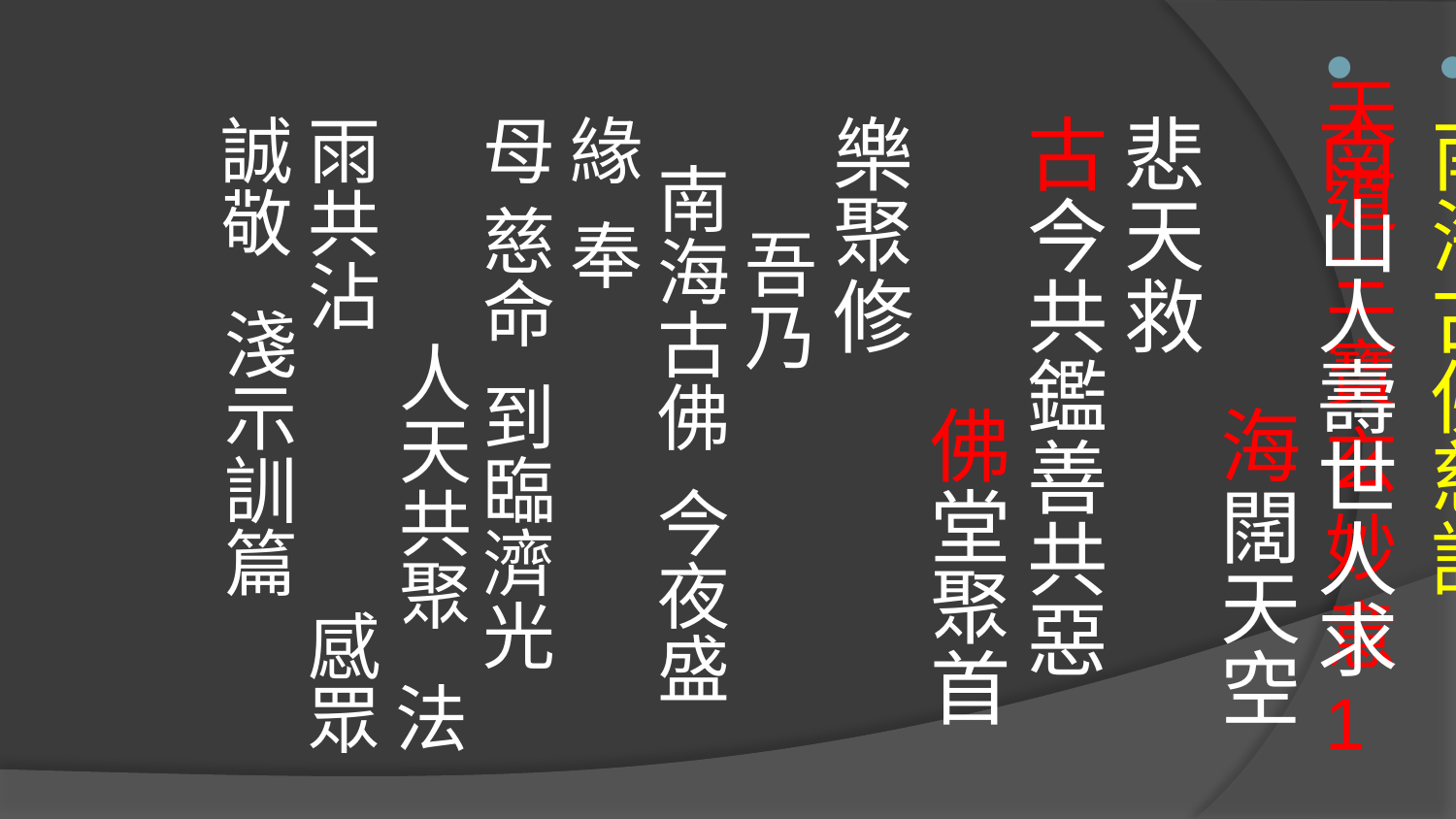

南海古佛慈訓
南山人壽世人求                      海闊天空悲天救
古今共鑑善共惡                      佛堂聚首樂聚修
       吾乃
   南海古佛  今夜盛緣  奉
母 慈命  到臨濟光                     人天共聚   法雨共沾                 感眾誠敬   淺示訓篇
# 天道三寶玄妙意1